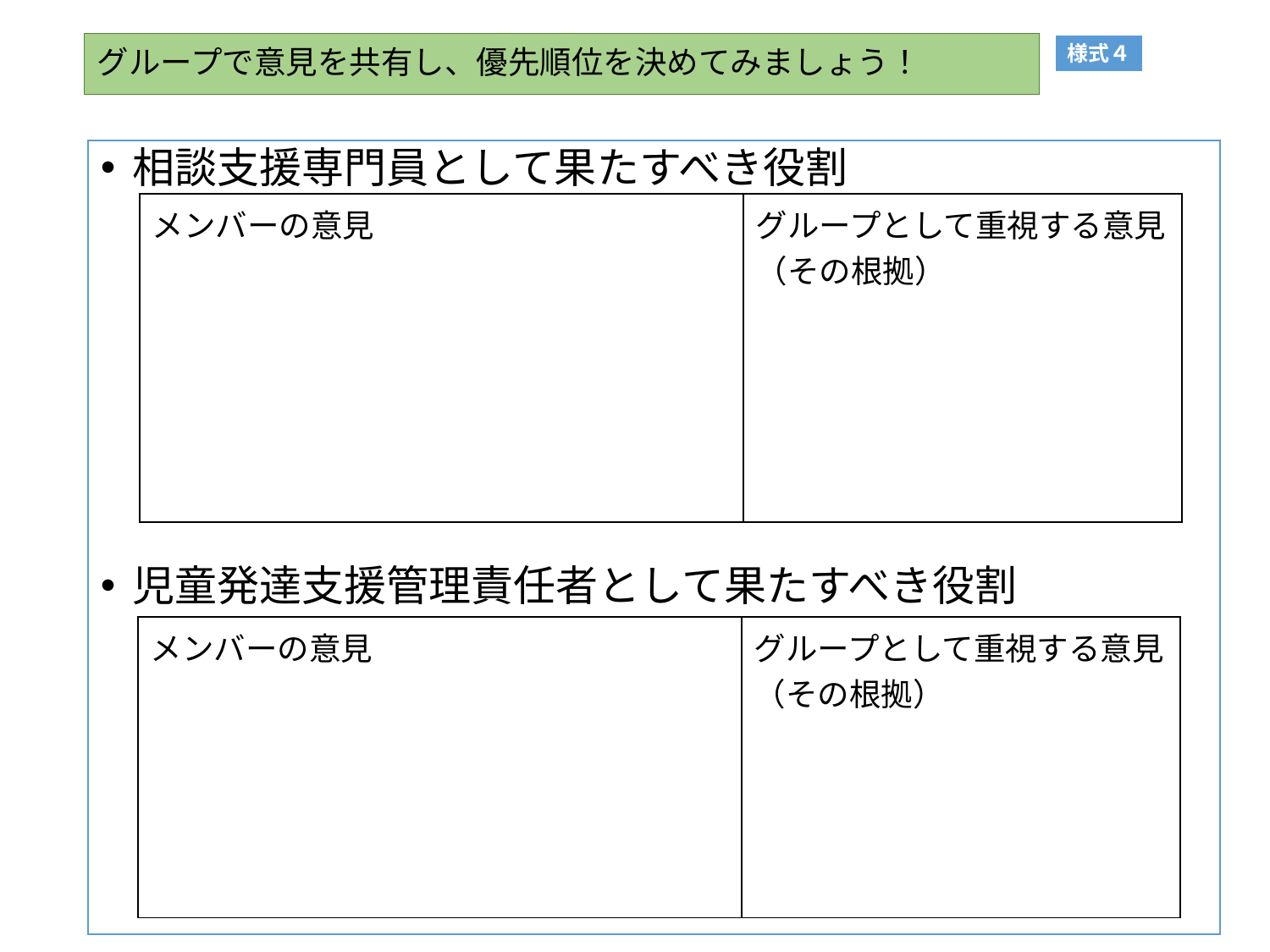

グループで意見を共有し、優先順位を決めてみましょう！
様式４
相談支援専門員として果たすべき役割

児童発達支援管理責任者として果たすべき役割
| メンバーの意見 | グループとして重視する意見（その根拠） |
| --- | --- |
| メンバーの意見 | グループとして重視する意見（その根拠） |
| --- | --- |